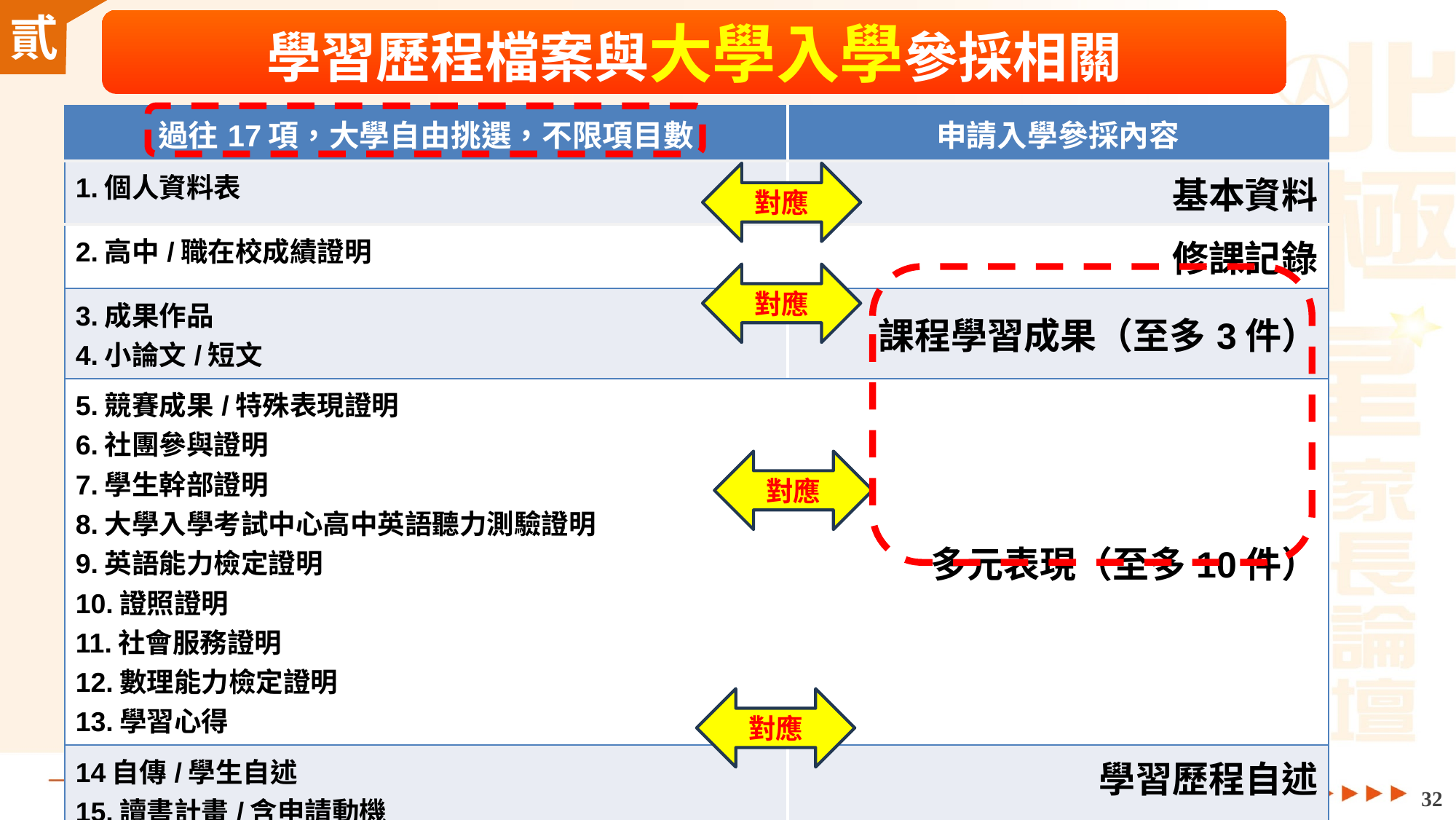

學習歷程檔案與大學入學參採相關
| 過往17項，大學自由挑選，不限項目數 | 申請入學參採內容 |
| --- | --- |
| 1.個人資料表 | 基本資料 |
| 2.高中/職在校成績證明 | 修課記錄 |
| 3.成果作品 4.小論文/短文 | 課程學習成果（至多3件） |
| 5.競賽成果/特殊表現證明 6.社團參與證明 7.學生幹部證明 8.大學入學考試中心高中英語聽力測驗證明 9.英語能力檢定證明 10.證照證明 11.社會服務證明 12.數理能力檢定證明 13.學習心得 | 多元表現（至多10件） |
| 14自傳/學生自述 15.讀書計畫/含申請動機 | 學習歷程自述 |
| 16.學習檔案 17.（校系自行輸入限10字） | 其他 |

對應
對應
對應
對應

32